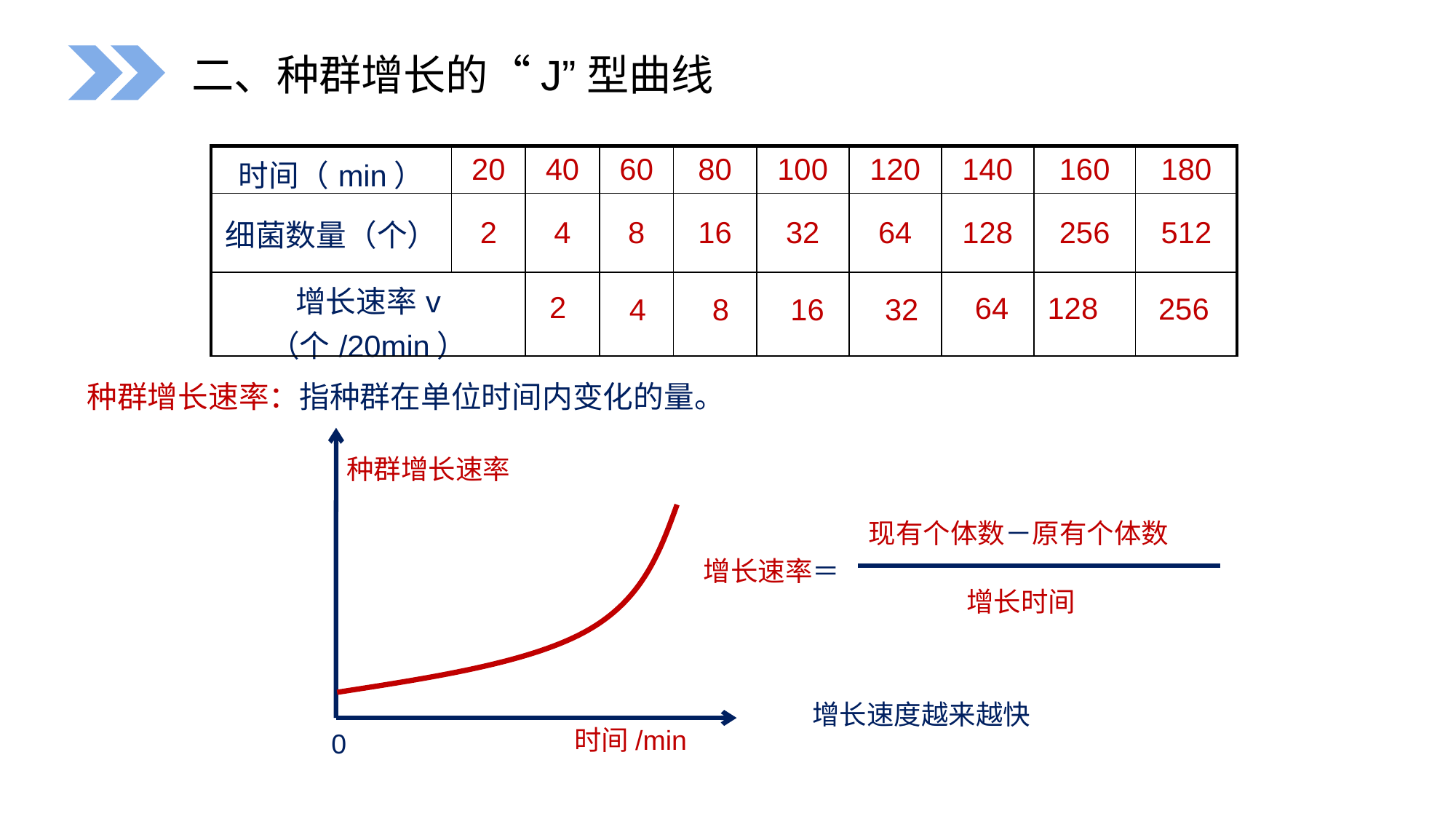

二、种群增长的“J”型曲线
| 时间（min） | 20 | 40 | 60 | 80 | 100 | 120 | 140 | 160 | 180 |
| --- | --- | --- | --- | --- | --- | --- | --- | --- | --- |
| 细菌数量（个） | 2 | 4 | 8 | 16 | 32 | 64 | 128 | 256 | 512 |
| 增长速率v （个/20min） |  |  |  |  |  |  |  |  |  |
2
64
128
256
4
8
16
32
种群增长速率：指种群在单位时间内变化的量。
种群增长速率

现有个体数－原有个体数
增长速率＝
增长时间
增长速度越来越快
时间/min
0